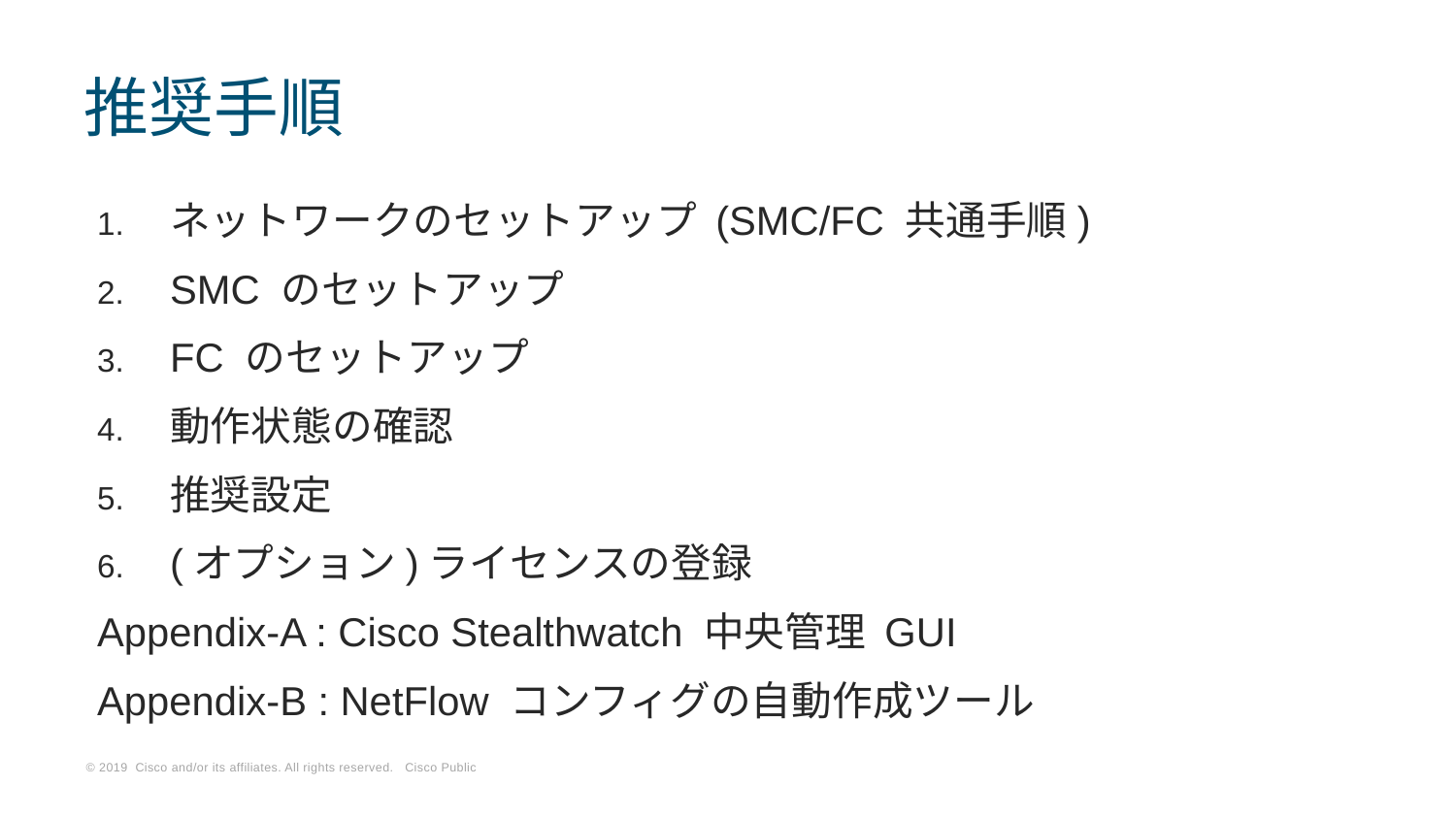

# 推奨手順
ネットワークのセットアップ (SMC/FC 共通手順)
SMC のセットアップ
FC のセットアップ
動作状態の確認
推奨設定
(オプション)ライセンスの登録
Appendix-A : Cisco Stealthwatch 中央管理 GUI
Appendix-B : NetFlow コンフィグの自動作成ツール